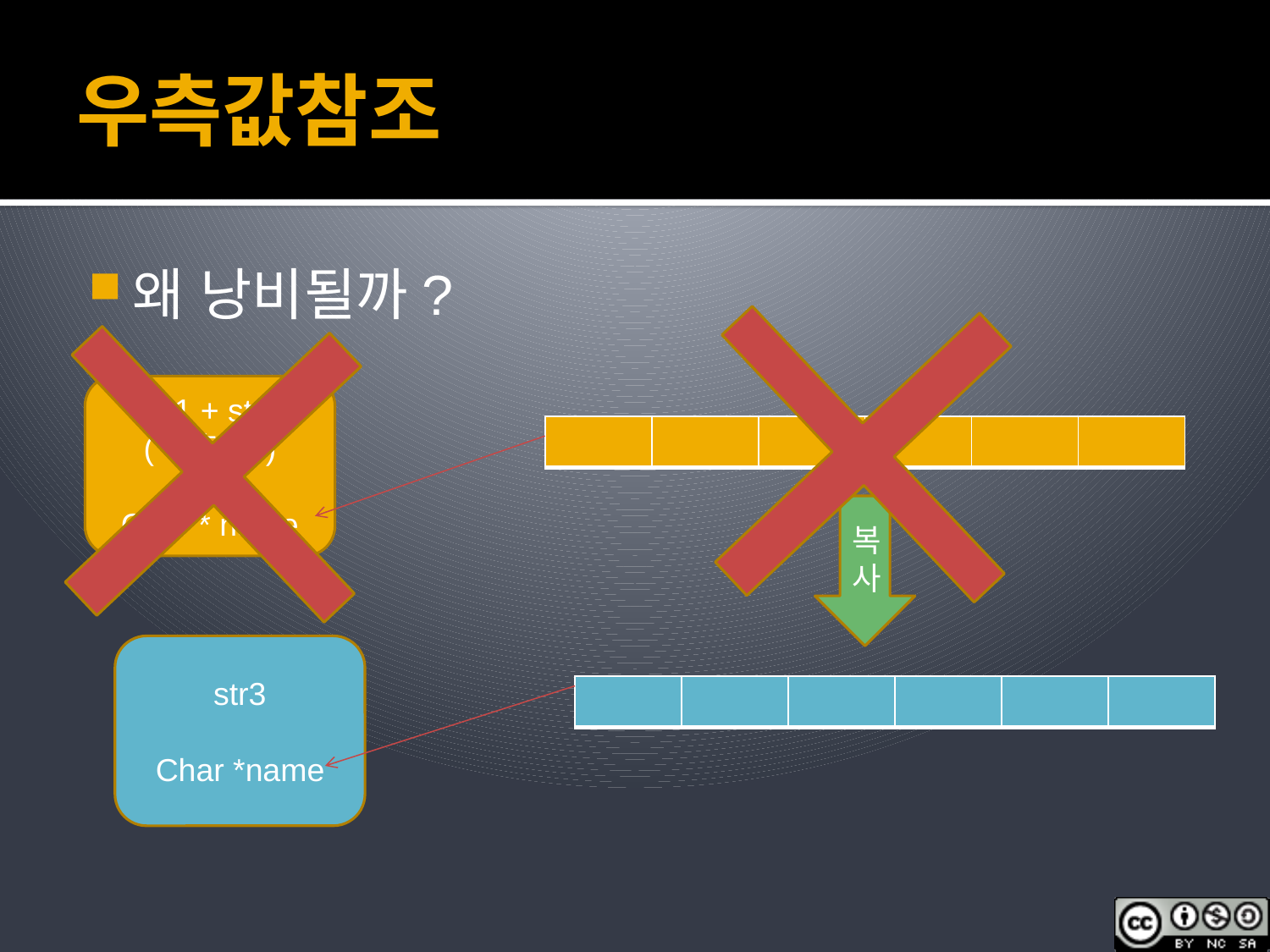

# 우측값참조
왜 낭비될까?

str1 + str2
(우측 값)

Char * name
|  |  |  |  |  |  |
| --- | --- | --- | --- | --- | --- |
복사
str3

Char *name
|  |  |  |  |  |  |
| --- | --- | --- | --- | --- | --- |